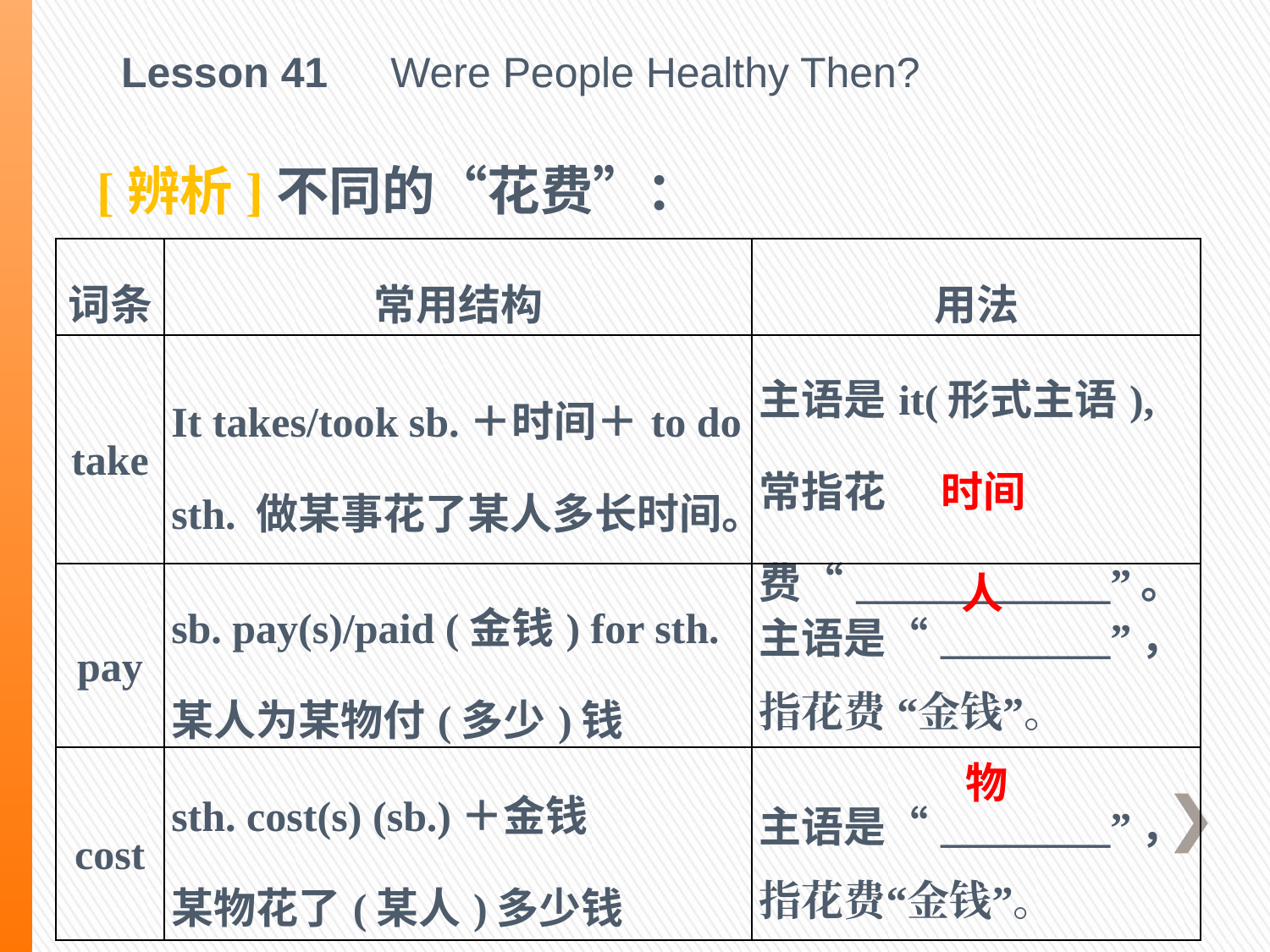

Lesson 41　Were People Healthy Then?
[辨析]不同的“花费”：
| 词条 | 常用结构 | 用法 |
| --- | --- | --- |
| take | It takes/took sb.＋时间＋to do sth. 做某事花了某人多长时间。 | 主语是it(形式主语), 常指花费“\_\_\_\_\_\_\_\_\_\_\_\_”。 |
| pay | sb. pay(s)/paid (金钱) for sth. 某人为某物付(多少)钱 | 主语是“\_\_\_\_\_\_\_\_”， 指花费 “金钱”。 |
| cost | sth. cost(s) (sb.)＋金钱 某物花了(某人)多少钱 | 主语是“\_\_\_\_\_\_\_\_”， 指花费“金钱”。 |
时间
人
物